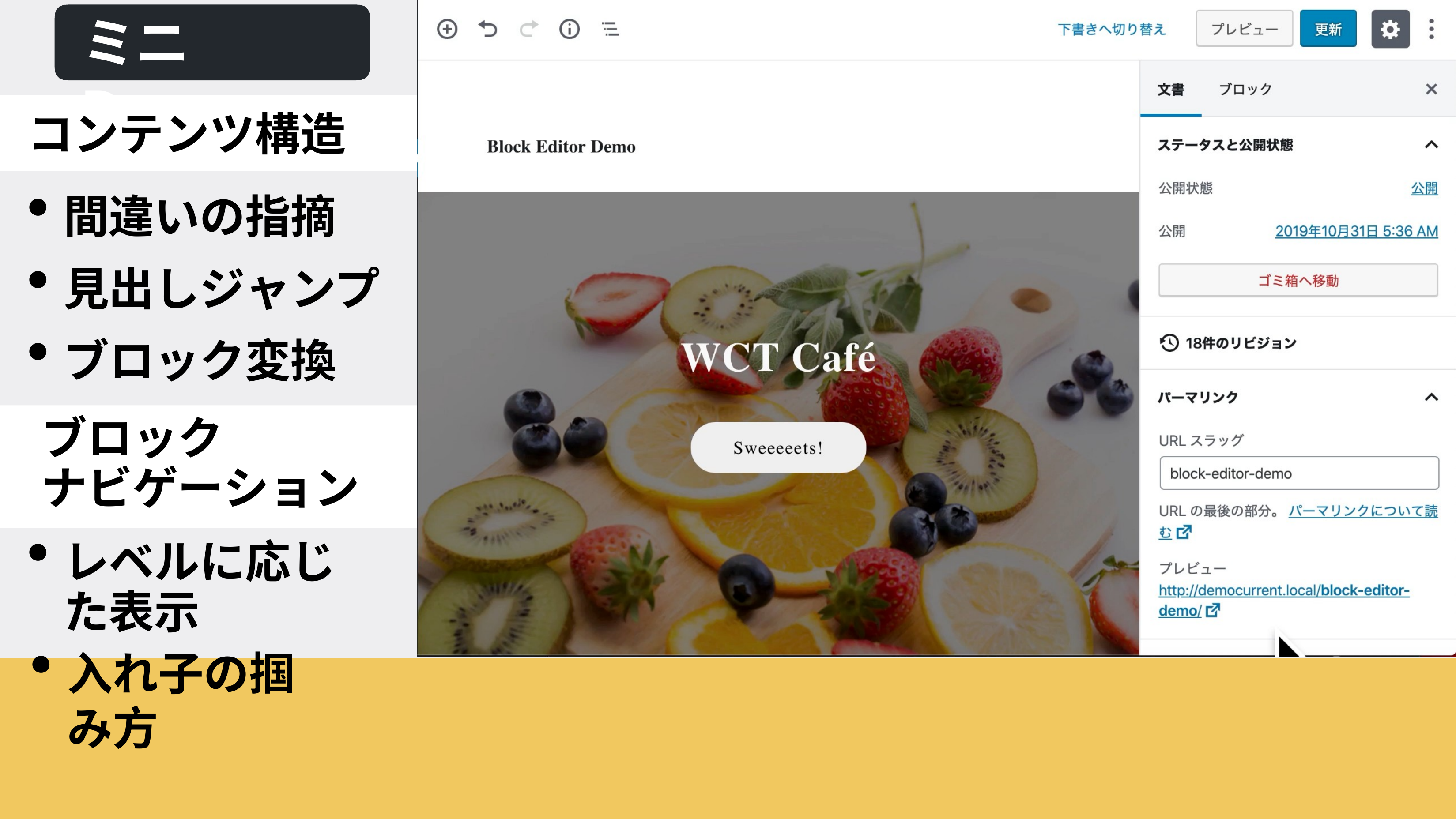

# ミニDemo

コンテンツ構造
間違いの指摘
見出しジャンプ
ブロック変換
ブロック
ナビゲーション
レベルに応じ た表示
入れ子の掴み方